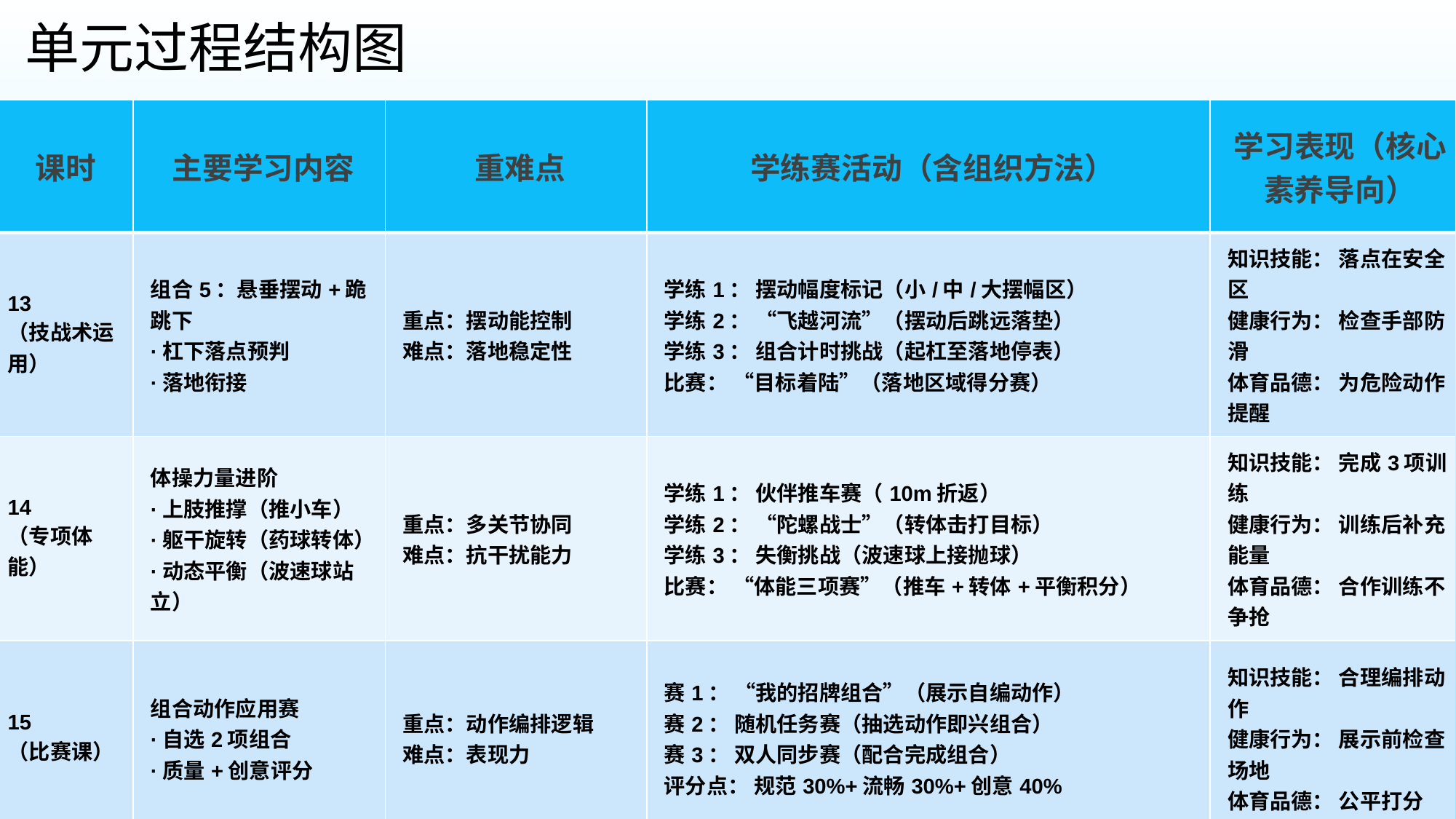

单元过程结构图
| 课时 | 主要学习内容 | 重难点 | 学练赛活动（含组织方法） | 学习表现（核心素养导向） |
| --- | --- | --- | --- | --- |
| 13 （技战术运用） | 组合5：悬垂摆动+跪跳下 ·杠下落点预判 ·落地衔接 | 重点：摆动能控制 难点：落地稳定性 | 学练1： 摆动幅度标记（小/中/大摆幅区） 学练2： “飞越河流”（摆动后跳远落垫） 学练3： 组合计时挑战（起杠至落地停表） 比赛： “目标着陆”（落地区域得分赛） | 知识技能： 落点在安全区 健康行为： 检查手部防滑 体育品德： 为危险动作提醒 |
| 14 （专项体能） | 体操力量进阶 ·上肢推撑（推小车） ·躯干旋转（药球转体） ·动态平衡（波速球站立） | 重点：多关节协同 难点：抗干扰能力 | 学练1： 伙伴推车赛（10m折返） 学练2： “陀螺战士”（转体击打目标） 学练3： 失衡挑战（波速球上接抛球） 比赛： “体能三项赛”（推车+转体+平衡积分） | 知识技能： 完成3项训练 健康行为： 训练后补充能量 体育品德： 合作训练不争抢 |
| 15 （比赛课） | 组合动作应用赛 ·自选2项组合 ·质量+创意评分 | 重点：动作编排逻辑 难点：表现力 | 赛1： “我的招牌组合”（展示自编动作） 赛2： 随机任务赛（抽选动作即兴组合） 赛3： 双人同步赛（配合完成组合） 评分点： 规范30%+流畅30%+创意40% | 知识技能： 合理编排动作 健康行为： 展示前检查场地 体育品德： 公平打分 |